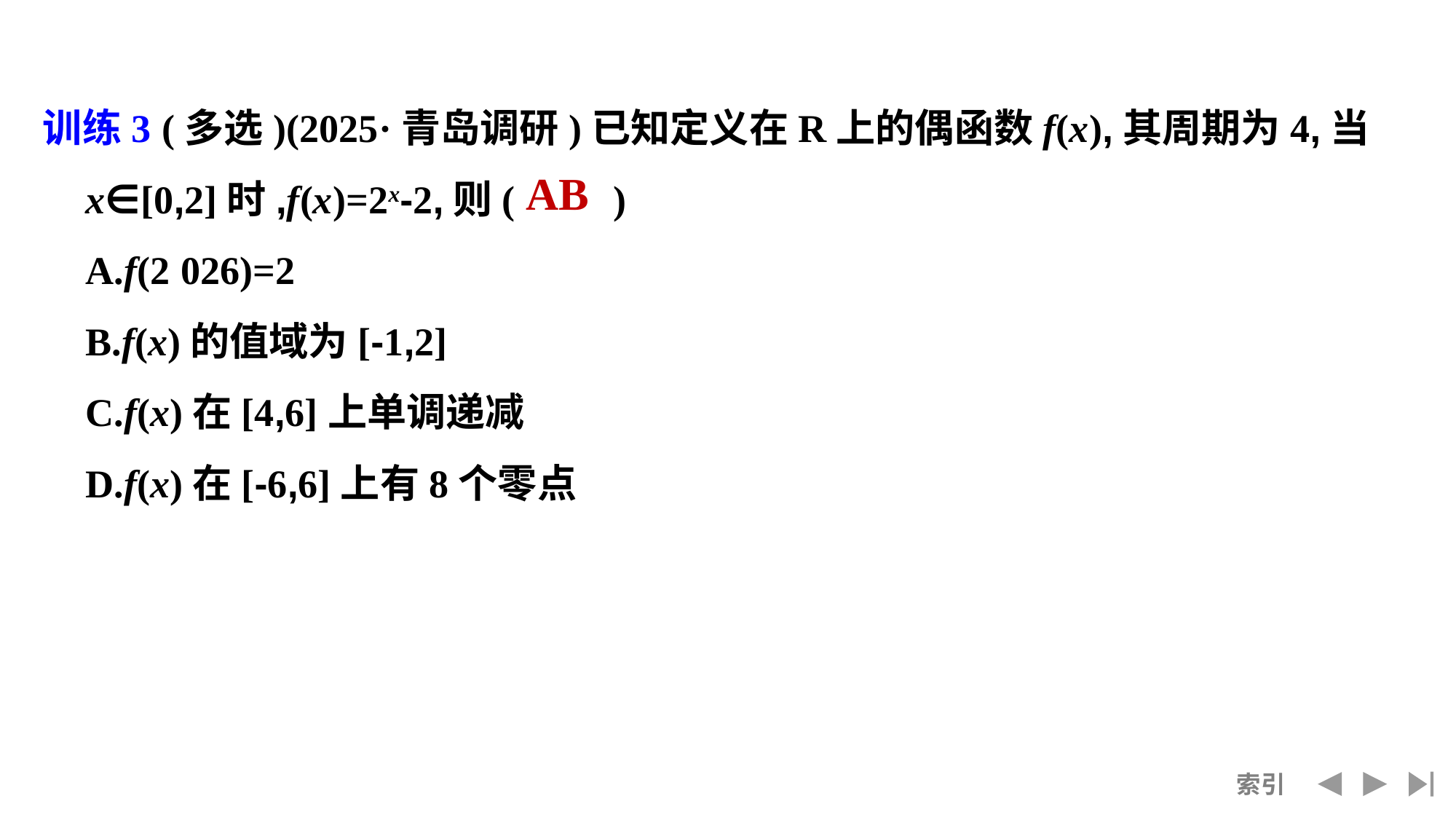

训练3 (多选)(2025·青岛调研)已知定义在R上的偶函数f(x),其周期为4,当x∈[0,2]时,f(x)=2x-2,则(　　)
	A.f(2 026)=2
	B.f(x)的值域为[-1,2]
	C.f(x)在[4,6]上单调递减
	D.f(x)在[-6,6]上有8个零点
AB